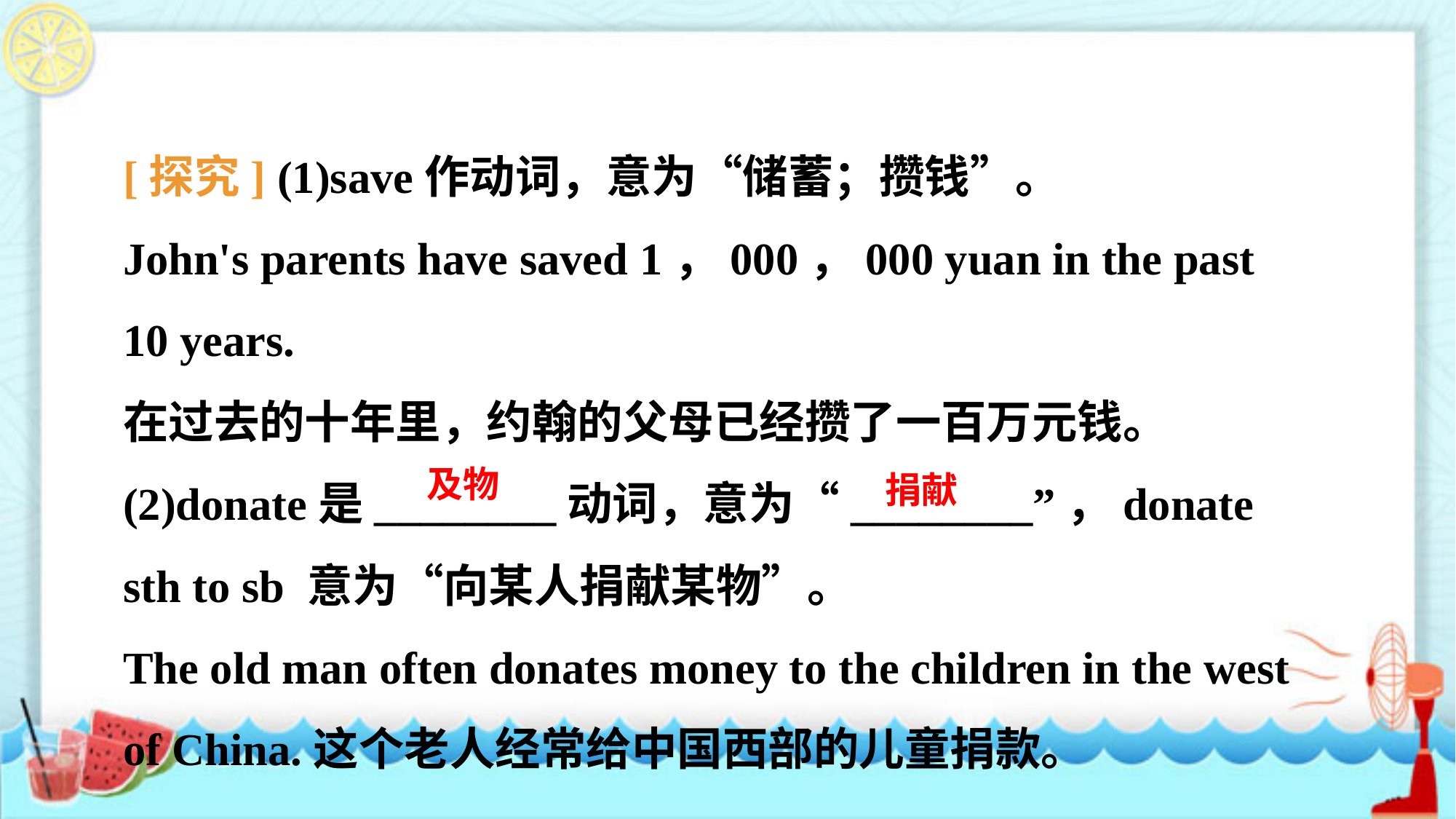

[探究] (1)save作动词，意为“储蓄；攒钱”。
John's parents have saved 1，000，000 yuan in the past 10 years.
在过去的十年里，约翰的父母已经攒了一百万元钱。
(2)donate是________动词，意为“________”，donate sth to sb 意为“向某人捐献某物”。
The old man often donates money to the children in the west of China.这个老人经常给中国西部的儿童捐款。
及物
 捐献